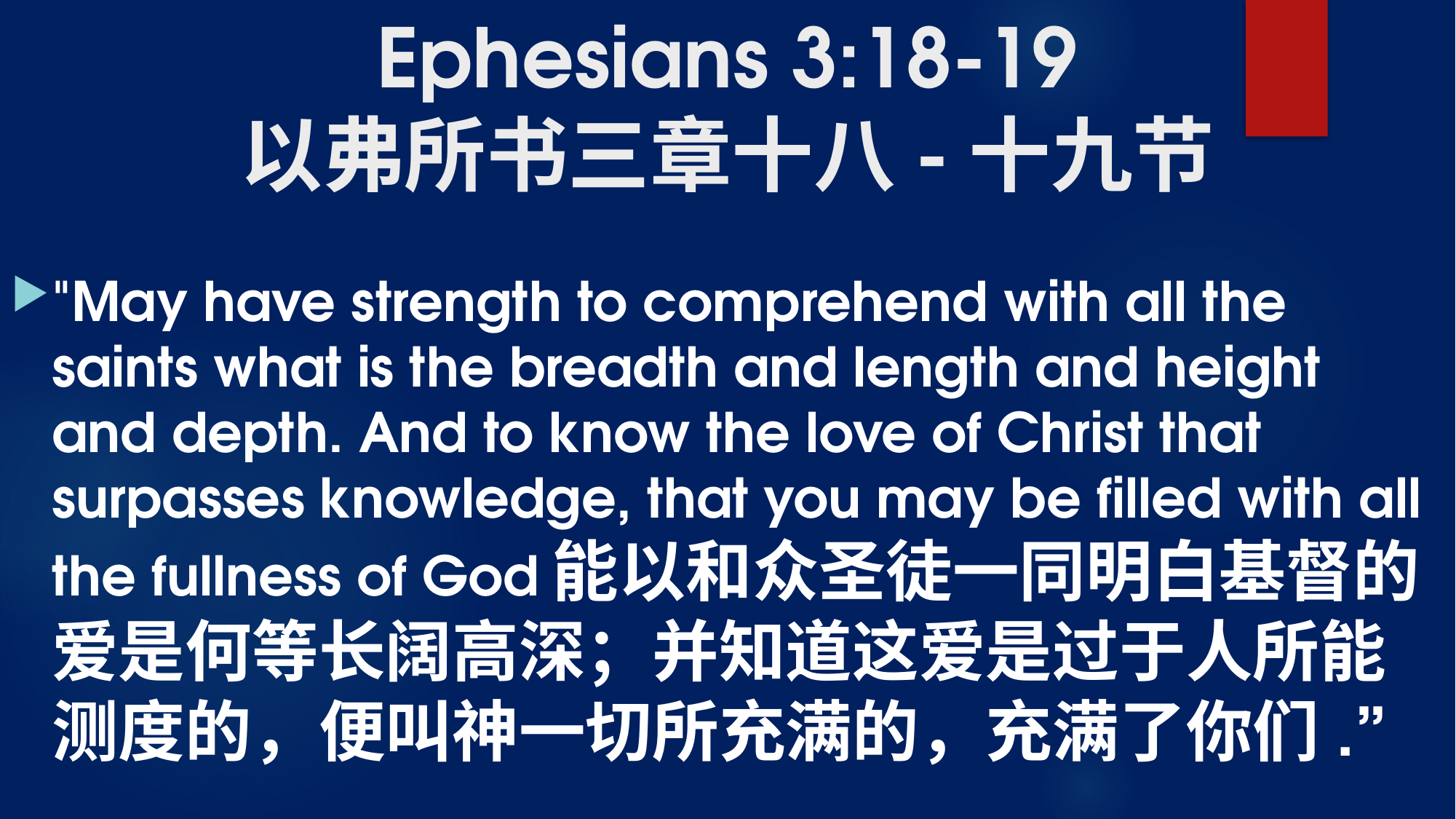

# Ephesians 3:18-19 以弗所书三章十八-十九节
"May have strength to comprehend with all the saints what is the breadth and length and height and depth. And to know the love of Christ that surpasses knowledge, that you may be filled with all the fullness of God能以和众圣徒一同明白基督的爱是何等长阔高深；并知道这爱是过于人所能测度的，便叫神一切所充满的，充满了你们.”